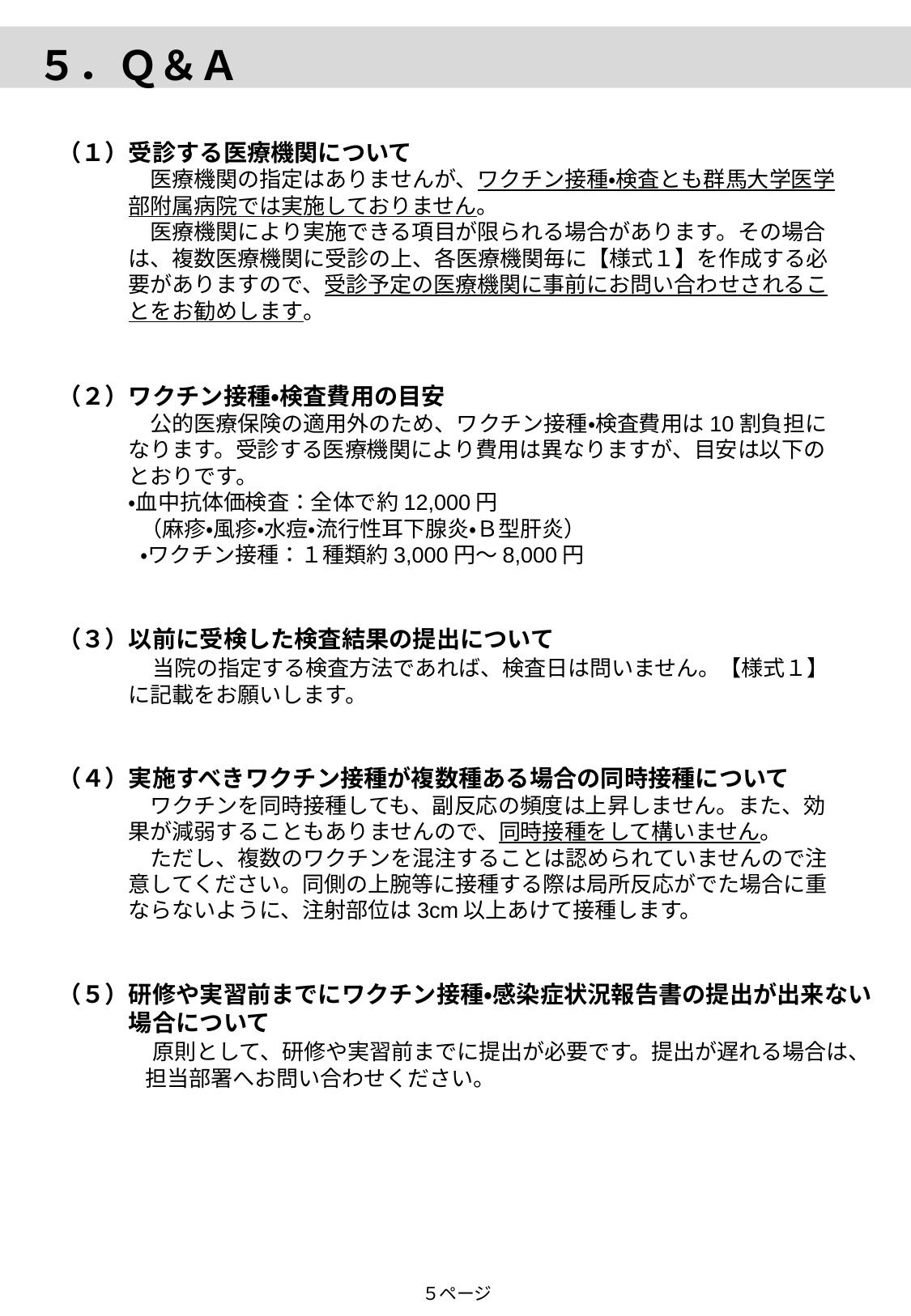

５．Ｑ＆Ａ
（１）受診する医療機関について
　医療機関の指定はありませんが、ワクチン接種・検査とも群馬大学医学部附属病院では実施しておりません。
　医療機関により実施できる項目が限られる場合があります。その場合は、複数医療機関に受診の上、各医療機関毎に【様式１】を作成する必要がありますので、受診予定の医療機関に事前にお問い合わせされることをお勧めします。
（２）ワクチン接種・検査費用の目安
　公的医療保険の適用外のため、ワクチン接種・検査費用は10割負担になります。受診する医療機関により費用は異なりますが、目安は以下のとおりです。
・血中抗体価検査：全体で約12,000円
（麻疹・風疹・水痘・流行性耳下腺炎・Ｂ型肝炎）
・ワクチン接種：１種類約3,000円～8,000円
（３）以前に受検した検査結果の提出について
　当院の指定する検査方法であれば、検査日は問いません。【様式１】に記載をお願いします。
（４）実施すべきワクチン接種が複数種ある場合の同時接種について
　ワクチンを同時接種しても、副反応の頻度は上昇しません。また、効果が減弱することもありませんので、同時接種をして構いません。
　ただし、複数のワクチンを混注することは認められていませんので注意してください。同側の上腕等に接種する際は局所反応がでた場合に重ならないように、注射部位は3cm以上あけて接種します。
（５）研修や実習前までにワクチン接種・感染症状況報告書の提出が出来ない
　　　場合について
	　原則として、研修や実習前までに提出が必要です。提出が遅れる場合は、
　　　　担当部署へお問い合わせください。
５ページ